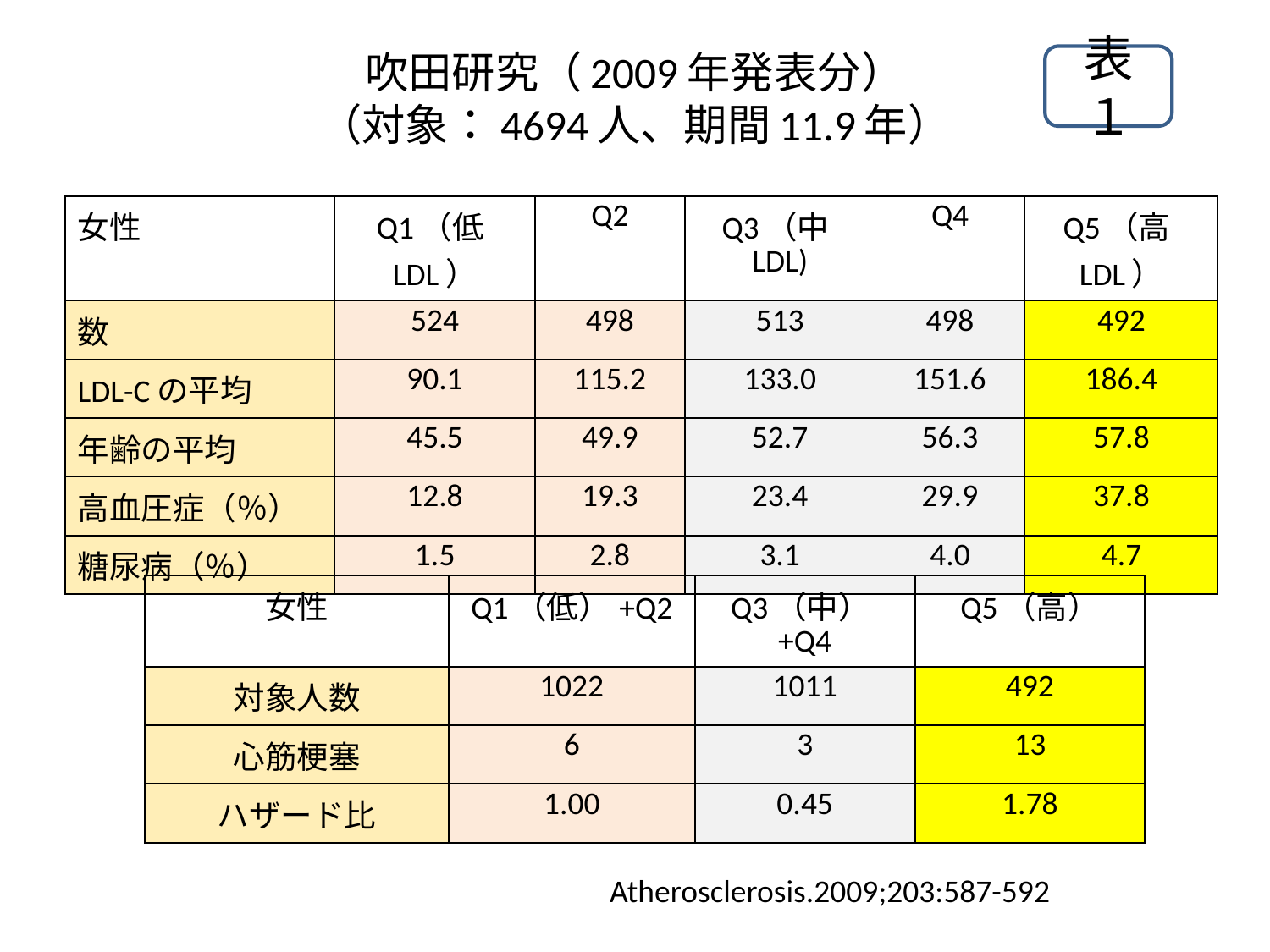

# 吹田研究（2009年発表分） （対象：4694人、期間11.9年）
表１
| 女性 | Q1（低LDL） | Q2 | Q3（中LDL) | Q4 | Q5（高LDL） |
| --- | --- | --- | --- | --- | --- |
| 数 | 524 | 498 | 513 | 498 | 492 |
| LDL-Cの平均 | 90.1 | 115.2 | 133.0 | 151.6 | 186.4 |
| 年齢の平均 | 45.5 | 49.9 | 52.7 | 56.3 | 57.8 |
| 高血圧症（％） | 12.8 | 19.3 | 23.4 | 29.9 | 37.8 |
| 糖尿病（％） | 1.5 | 2.8 | 3.1 | 4.0 | 4.7 |
| 女性 | Q1（低）+Q2 | Q3（中）+Q4 | Q5（高） |
| --- | --- | --- | --- |
| 対象人数 | 1022 | 1011 | 492 |
| 心筋梗塞 | 6 | 3 | 13 |
| ハザード比 | 1.00 | 0.45 | 1.78 |
Atherosclerosis.2009;203:587-592